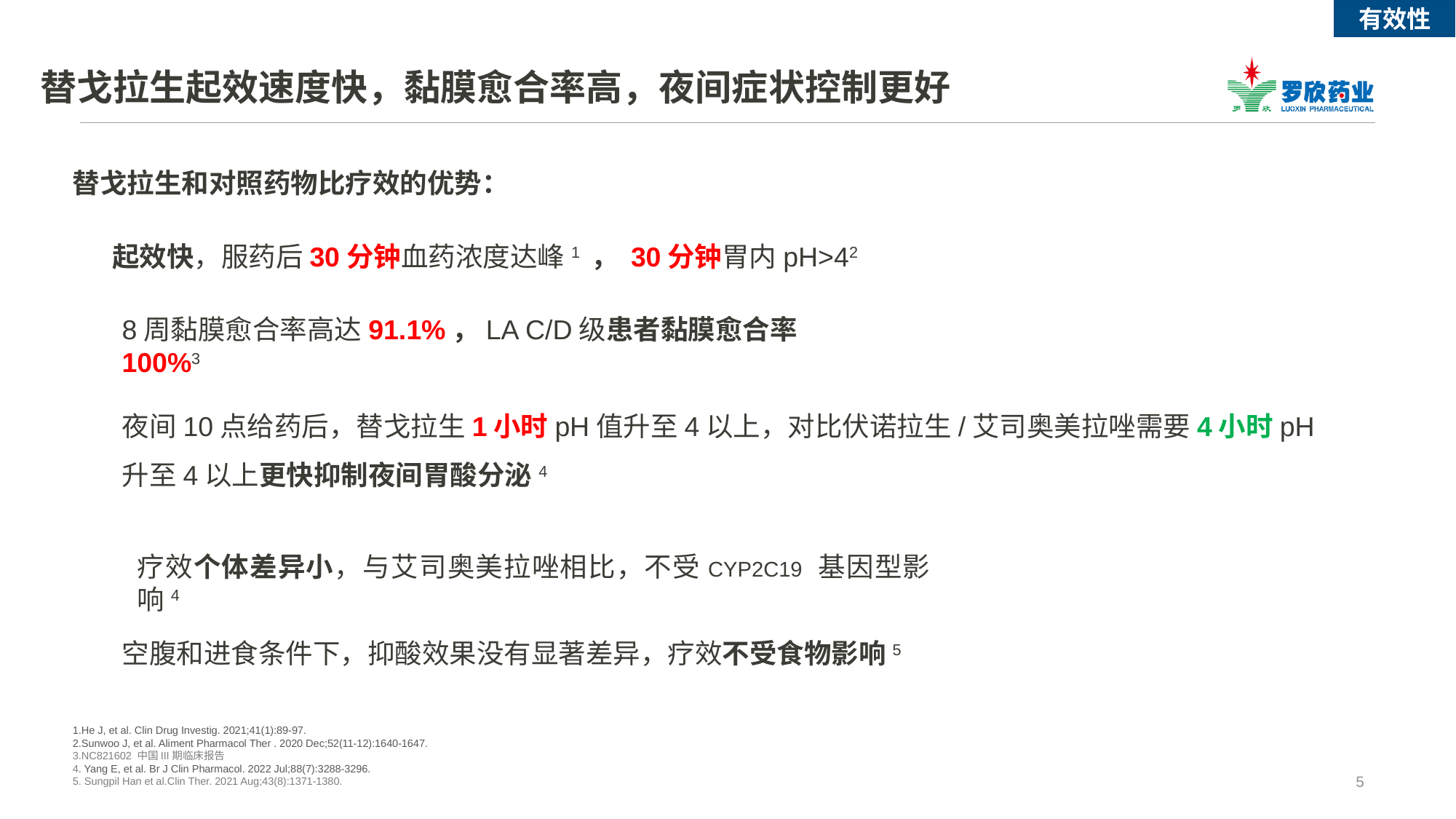

# 替戈拉生起效速度快，黏膜愈合率高，夜间症状控制更好
有效性
替戈拉生和对照药物比疗效的优势：
起效快，服药后30分钟血药浓度达峰1 ， 30分钟胃内pH>42

8周黏膜愈合率高达91.1%，LA C/D级患者黏膜愈合率100%3

夜间10点给药后，替戈拉生1小时pH值升至4以上，对比伏诺拉生/艾司奥美拉唑需要4小时pH升至4以上更快抑制夜间胃酸分泌4
疗效个体差异小，与艾司奥美拉唑相比，不受CYP2C19 基因型影响4
空腹和进食条件下，抑酸效果没有显著差异，疗效不受食物影响5

1.He J, et al. Clin Drug Investig. 2021;41(1):89-97.
2.Sunwoo J, et al. Aliment Pharmacol Ther . 2020 Dec;52(11-12):1640-1647.
3.NC821602 中国III期临床报告
4. Yang E, et al. Br J Clin Pharmacol. 2022 Jul;88(7):3288-3296.
5. Sungpil Han et al.Clin Ther. 2021 Aug;43(8):1371-1380.
5